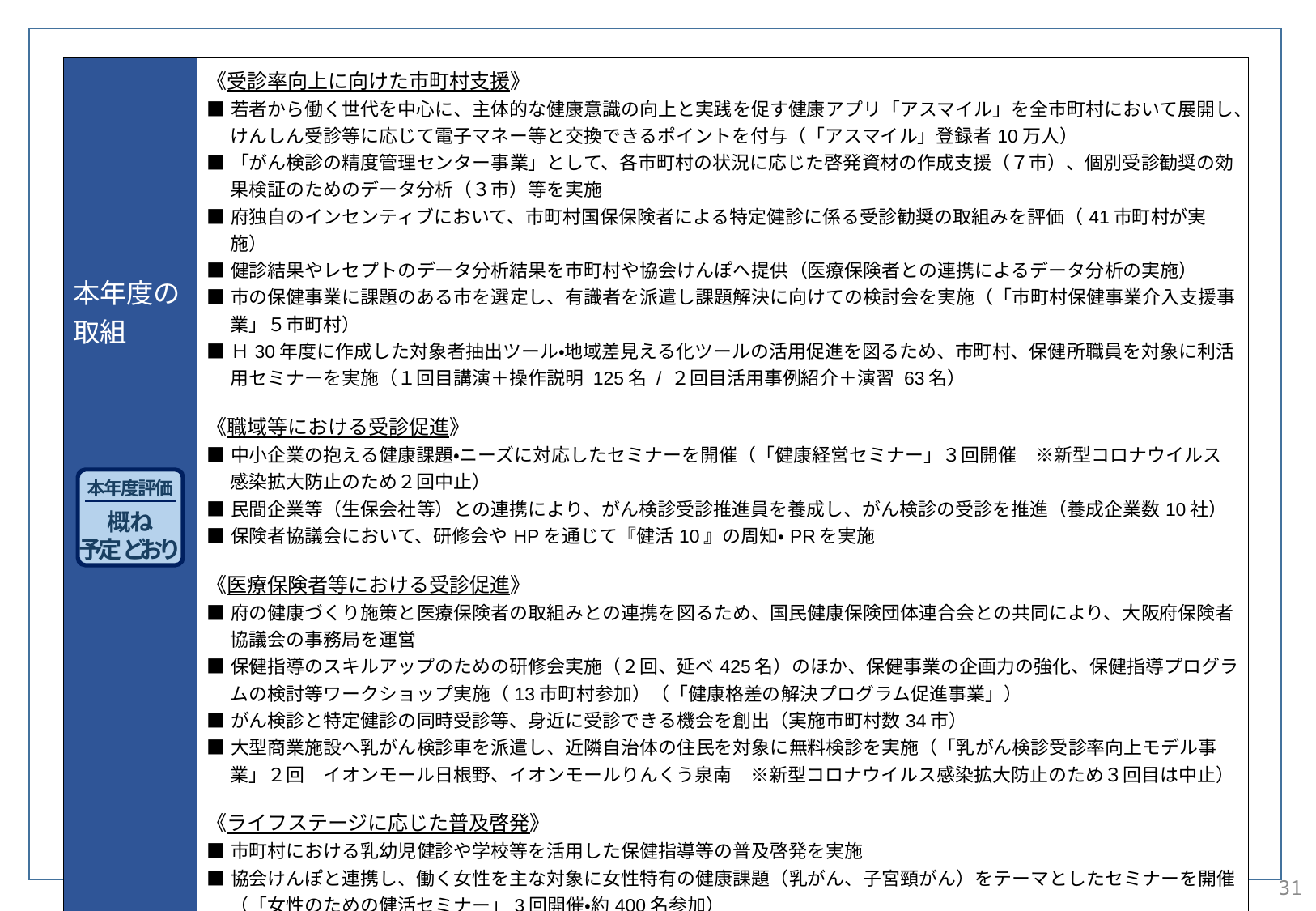

| 本年度の 取組 | 《受診率向上に向けた市町村支援》 ■若者から働く世代を中心に、主体的な健康意識の向上と実践を促す健康アプリ「アスマイル」を全市町村において展開し、けんしん受診等に応じて電子マネー等と交換できるポイントを付与（「アスマイル」登録者10万人） ■「がん検診の精度管理センター事業」として、各市町村の状況に応じた啓発資材の作成支援（７市）、個別受診勧奨の効果検証のためのデータ分析（３市）等を実施 ■府独自のインセンティブにおいて、市町村国保保険者による特定健診に係る受診勧奨の取組みを評価（41市町村が実施） ■健診結果やレセプトのデータ分析結果を市町村や協会けんぽへ提供（医療保険者との連携によるデータ分析の実施） ■市の保健事業に課題のある市を選定し、有識者を派遣し課題解決に向けての検討会を実施（「市町村保健事業介入支援事業」５市町村） ■Ｈ30年度に作成した対象者抽出ツール・地域差見える化ツールの活用促進を図るため、市町村、保健所職員を対象に利活用セミナーを実施（１回目講演＋操作説明 125名 / ２回目活用事例紹介＋演習 63名） 《職域等における受診促進》 ■中小企業の抱える健康課題・ニーズに対応したセミナーを開催（「健康経営セミナー」３回開催　※新型コロナウイルス感染拡大防止のため２回中止） ■民間企業等（生保会社等）との連携により、がん検診受診推進員を養成し、がん検診の受診を推進（養成企業数10社） ■保険者協議会において、研修会やHPを通じて『健活10』の周知・PRを実施 《医療保険者等における受診促進》 ■府の健康づくり施策と医療保険者の取組みとの連携を図るため、国民健康保険団体連合会との共同により、大阪府保険者協議会の事務局を運営 ■保健指導のスキルアップのための研修会実施（２回、延べ425名）のほか、保健事業の企画力の強化、保健指導プログラムの検討等ワークショップ実施（13市町村参加）（「健康格差の解決プログラム促進事業」） ■がん検診と特定健診の同時受診等、身近に受診できる機会を創出（実施市町村数34市） ■大型商業施設へ乳がん検診車を派遣し、近隣自治体の住民を対象に無料検診を実施（「乳がん検診受診率向上モデル事業」２回　イオンモール日根野、イオンモールりんくう泉南　※新型コロナウイルス感染拡大防止のため３回目は中止） 《ライフステージに応じた普及啓発》 ■市町村における乳幼児健診や学校等を活用した保健指導等の普及啓発を実施 ■協会けんぽと連携し、働く女性を主な対象に女性特有の健康課題（乳がん、子宮頸がん）をテーマとしたセミナーを開催（「女性のための健活セミナー」3回開催・約400名参加） |
| --- | --- |
本年度評価

概ね
予定どおり
31